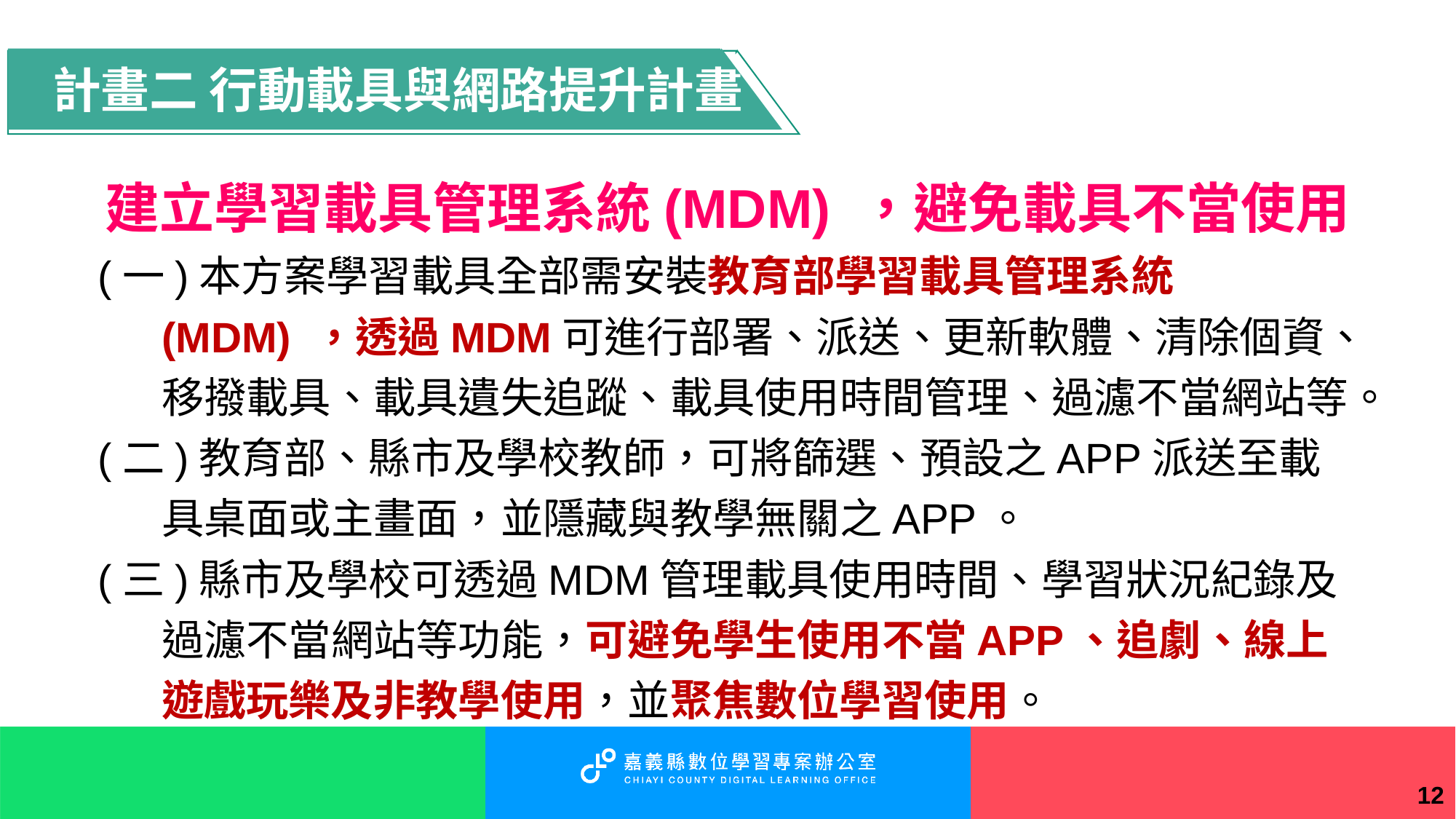

計畫二 行動載具與網路提升計畫

建立學習載具管理系統(MDM) ，避免載具不當使用
(一)本方案學習載具全部需安裝教育部學習載具管理系統(MDM) ，透過MDM可進行部署、派送、更新軟體、清除個資、移撥載具、載具遺失追蹤、載具使用時間管理、過濾不當網站等。
(二)教育部、縣市及學校教師，可將篩選、預設之APP派送至載具桌面或主畫面，並隱藏與教學無關之APP。
(三)縣市及學校可透過MDM管理載具使用時間、學習狀況紀錄及過濾不當網站等功能，可避免學生使用不當APP、追劇、線上遊戲玩樂及非教學使用，並聚焦數位學習使用。

12